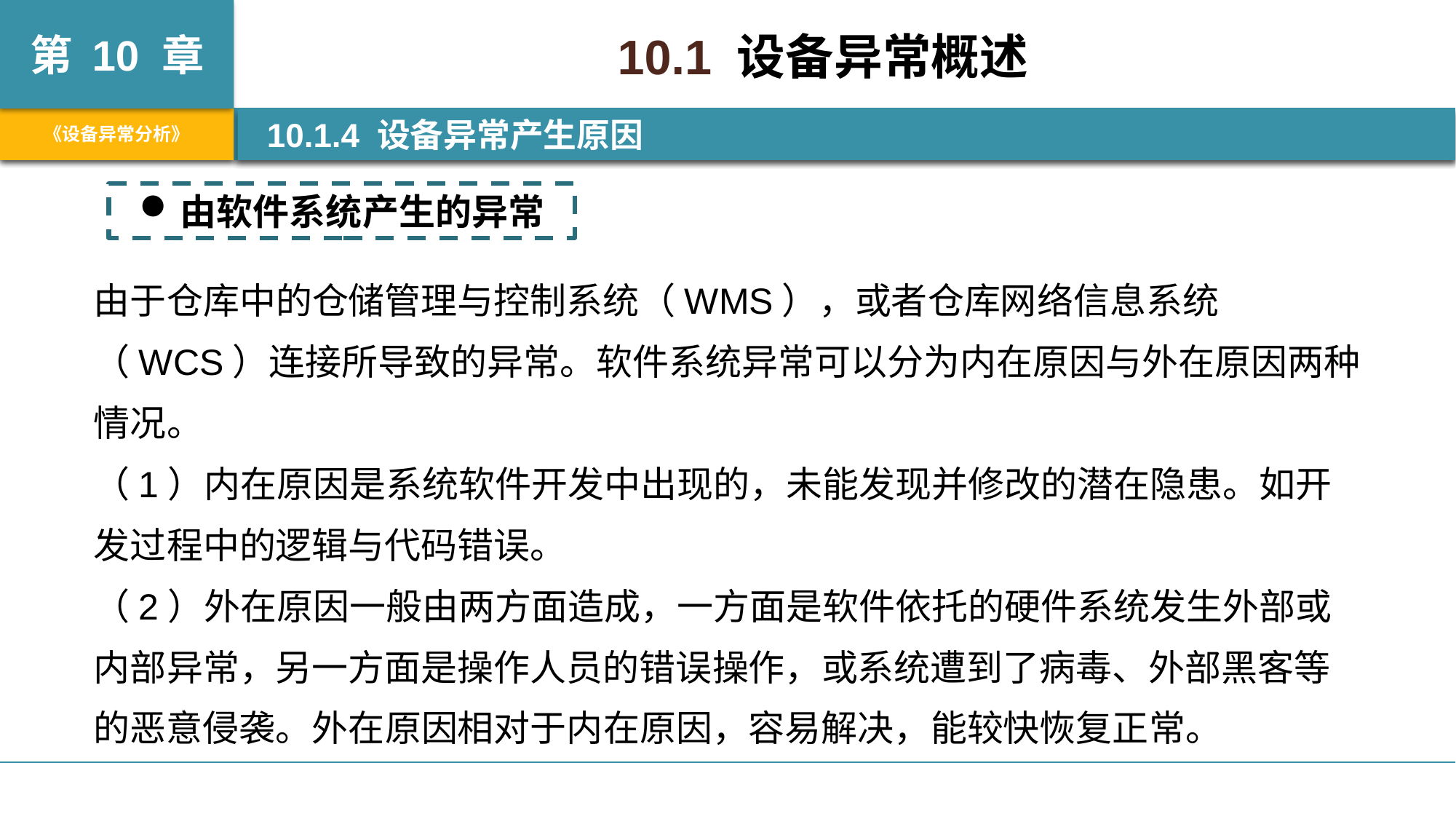

10.1 设备异常概述
  10.1.4 设备异常产生原因
由软件系统产生的异常
由于仓库中的仓储管理与控制系统（WMS），或者仓库网络信息系统（WCS）连接所导致的异常。软件系统异常可以分为内在原因与外在原因两种情况。
（1）内在原因是系统软件开发中出现的，未能发现并修改的潜在隐患。如开发过程中的逻辑与代码错误。
（2）外在原因一般由两方面造成，一方面是软件依托的硬件系统发生外部或内部异常，另一方面是操作人员的错误操作，或系统遭到了病毒、外部黑客等的恶意侵袭。外在原因相对于内在原因，容易解决，能较快恢复正常。